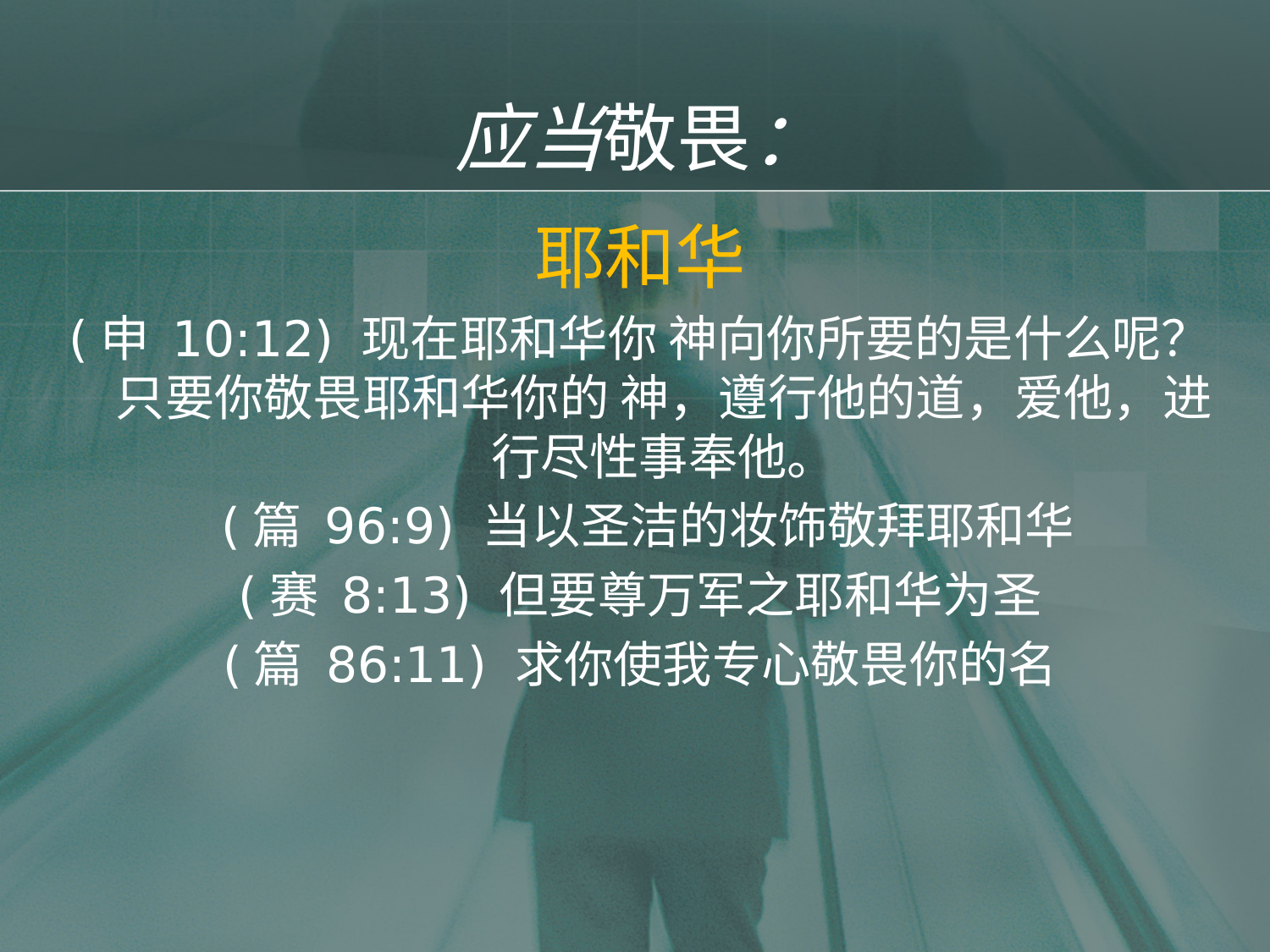

# 应当敬畏：
耶和华
(申 10:12) 现在耶和华你 神向你所要的是什么呢？只要你敬畏耶和华你的 神，遵行他的道，爱他，进行尽性事奉他。
 (篇 96:9) 当以圣洁的妆饰敬拜耶和华
(赛 8:13) 但要尊万军之耶和华为圣
(篇 86:11) 求你使我专心敬畏你的名